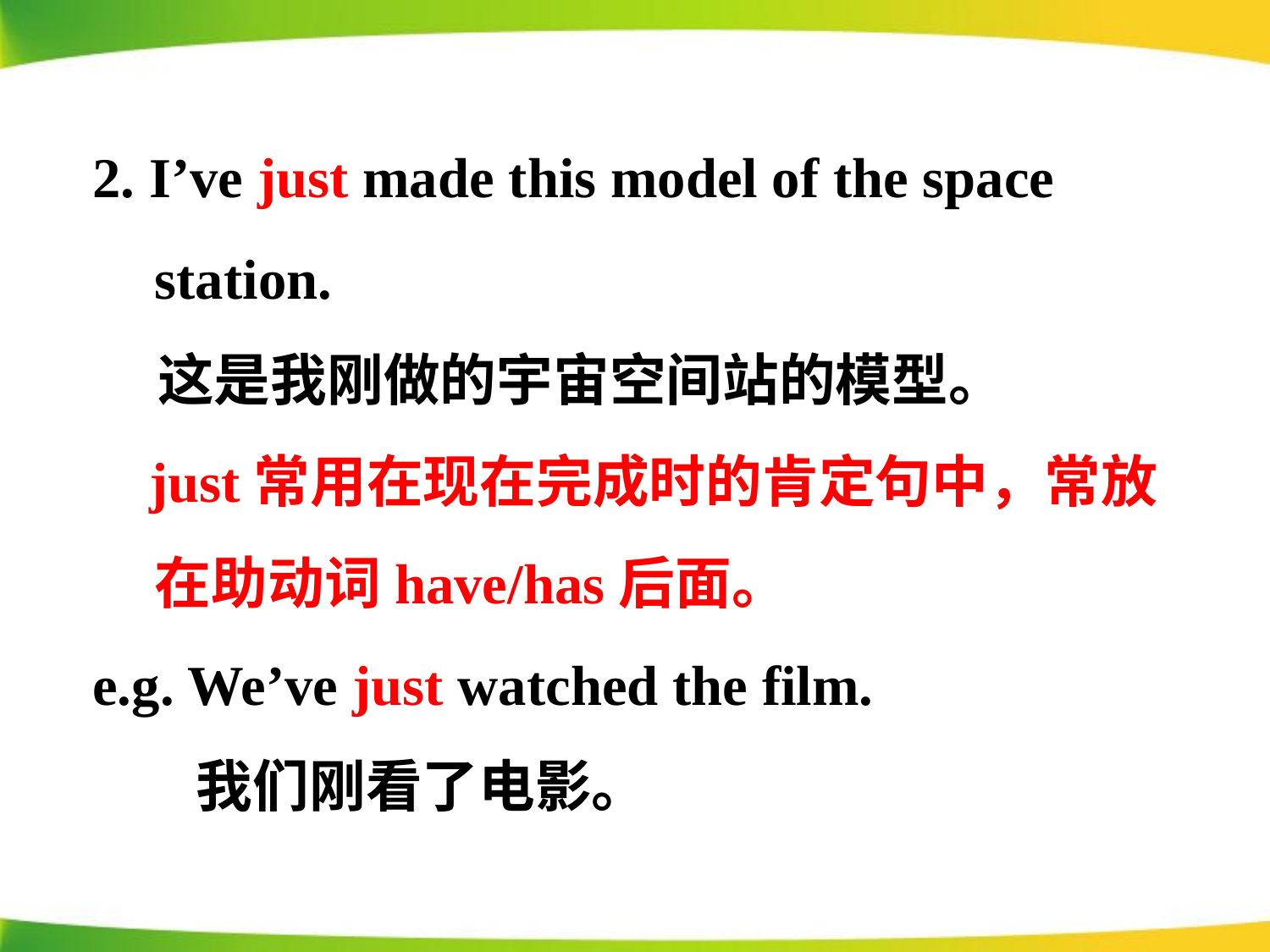

2. I’ve just made this model of the space station.
    这是我刚做的宇宙空间站的模型。
    just常用在现在完成时的肯定句中，常放在助动词have/has后面。
e.g. We’ve just watched the film.
       我们刚看了电影。